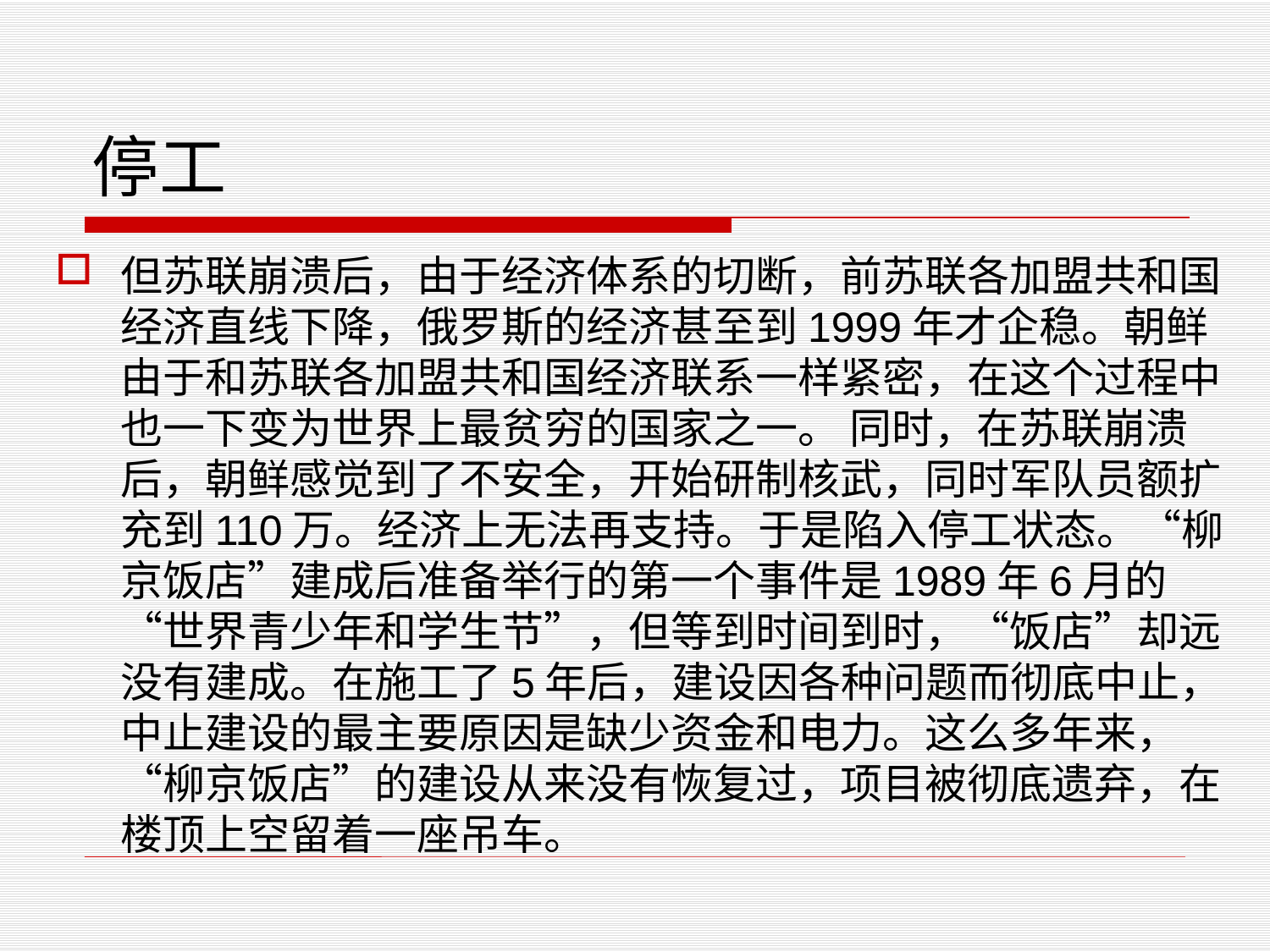

# 停工
但苏联崩溃后，由于经济体系的切断，前苏联各加盟共和国经济直线下降，俄罗斯的经济甚至到1999年才企稳。朝鲜由于和苏联各加盟共和国经济联系一样紧密，在这个过程中也一下变为世界上最贫穷的国家之一。 同时，在苏联崩溃后，朝鲜感觉到了不安全，开始研制核武，同时军队员额扩充到110万。经济上无法再支持。于是陷入停工状态。“柳京饭店”建成后准备举行的第一个事件是1989年6月的“世界青少年和学生节”，但等到时间到时，“饭店”却远没有建成。在施工了5年后，建设因各种问题而彻底中止，中止建设的最主要原因是缺少资金和电力。这么多年来，“柳京饭店”的建设从来没有恢复过，项目被彻底遗弃，在楼顶上空留着一座吊车。